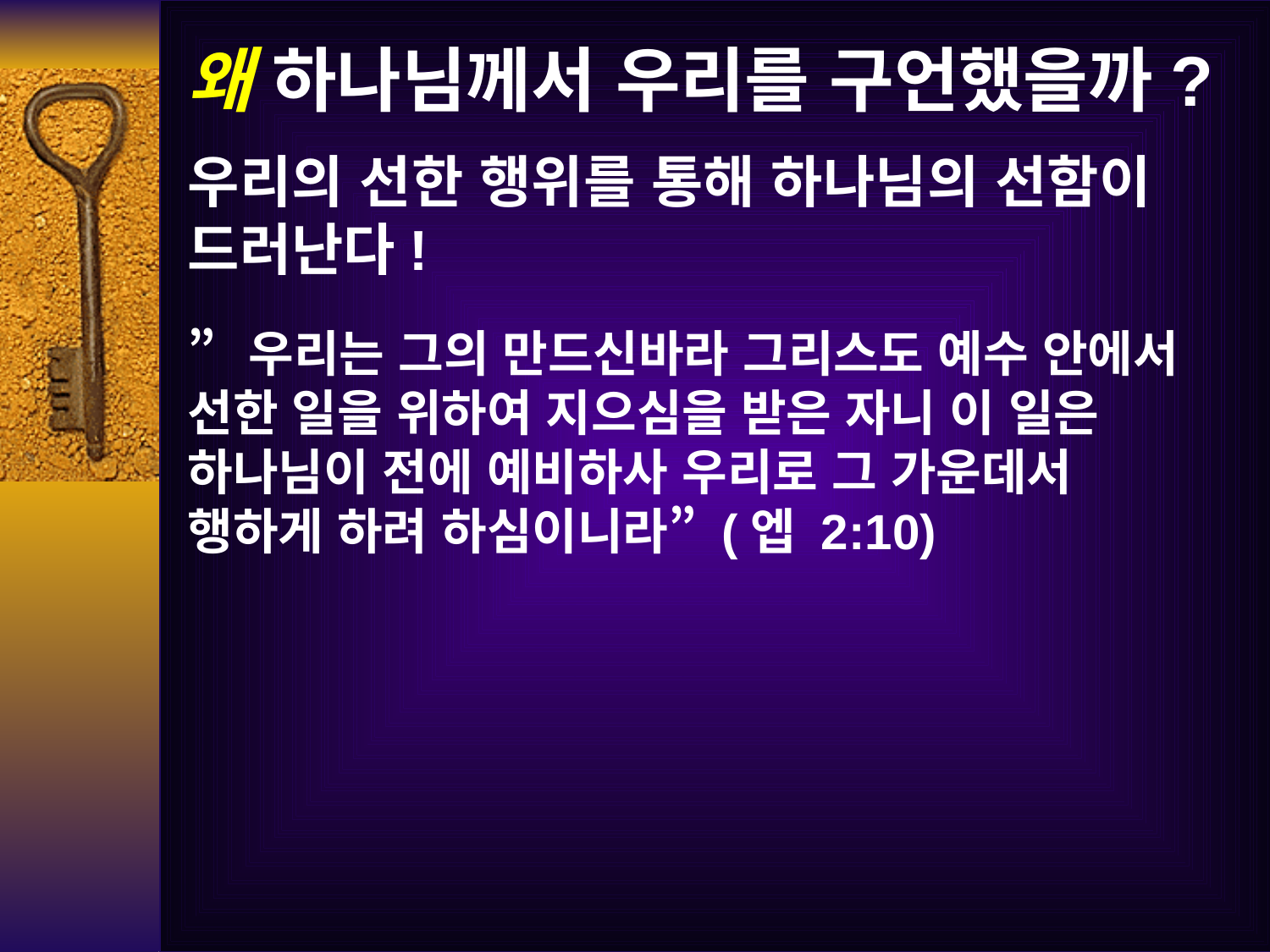

# 왜 하나님께서 우리를 구언했을까?
우리의 선한 행위를 통해 하나님의 선함이 드러난다!
”우리는 그의 만드신바라 그리스도 예수 안에서 선한 일을 위하여 지으심을 받은 자니 이 일은 하나님이 전에 예비하사 우리로 그 가운데서 행하게 하려 하심이니라” (엡 2:10)